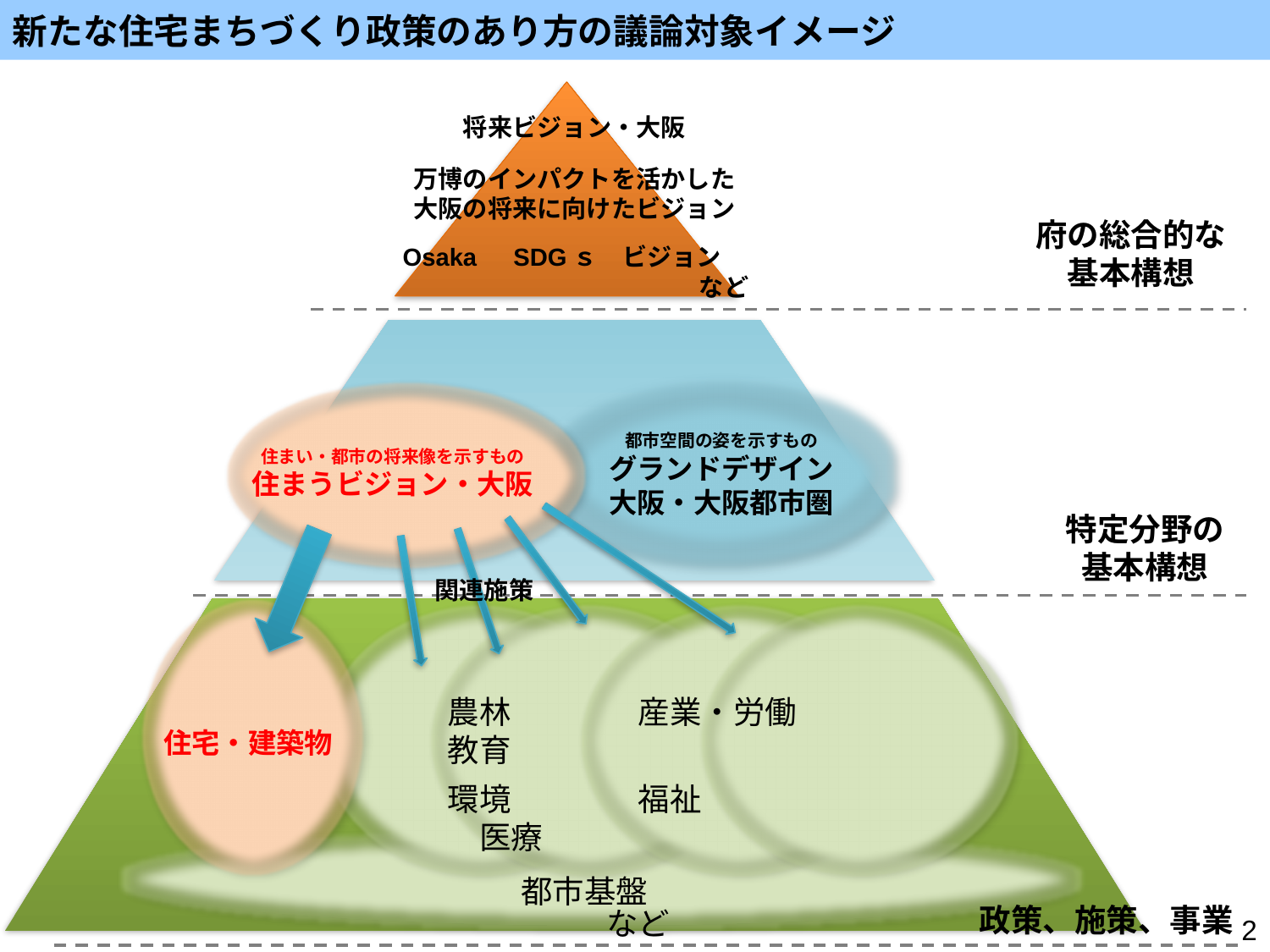

新たな住宅まちづくり政策のあり方の議論対象イメージ

将来ビジョン・大阪

万博のインパクトを活かした
大阪の将来に向けたビジョン

Osaka　SDGｓ　ビジョン
など
府の総合的な
基本構想

都市空間の姿を示すもの
グランドデザイン
大阪・大阪都市圏
住まい・都市の将来像を示すもの
住まうビジョン・大阪

特定分野の
基本構想

関連施策

農林　　　　産業・労働　　　　教育
環境　　　　福祉　　　　　　　　医療
　　　　　　　　　　　　　　　　　　　　など
住宅・建築物
都市基盤
政策、施策、事業
2